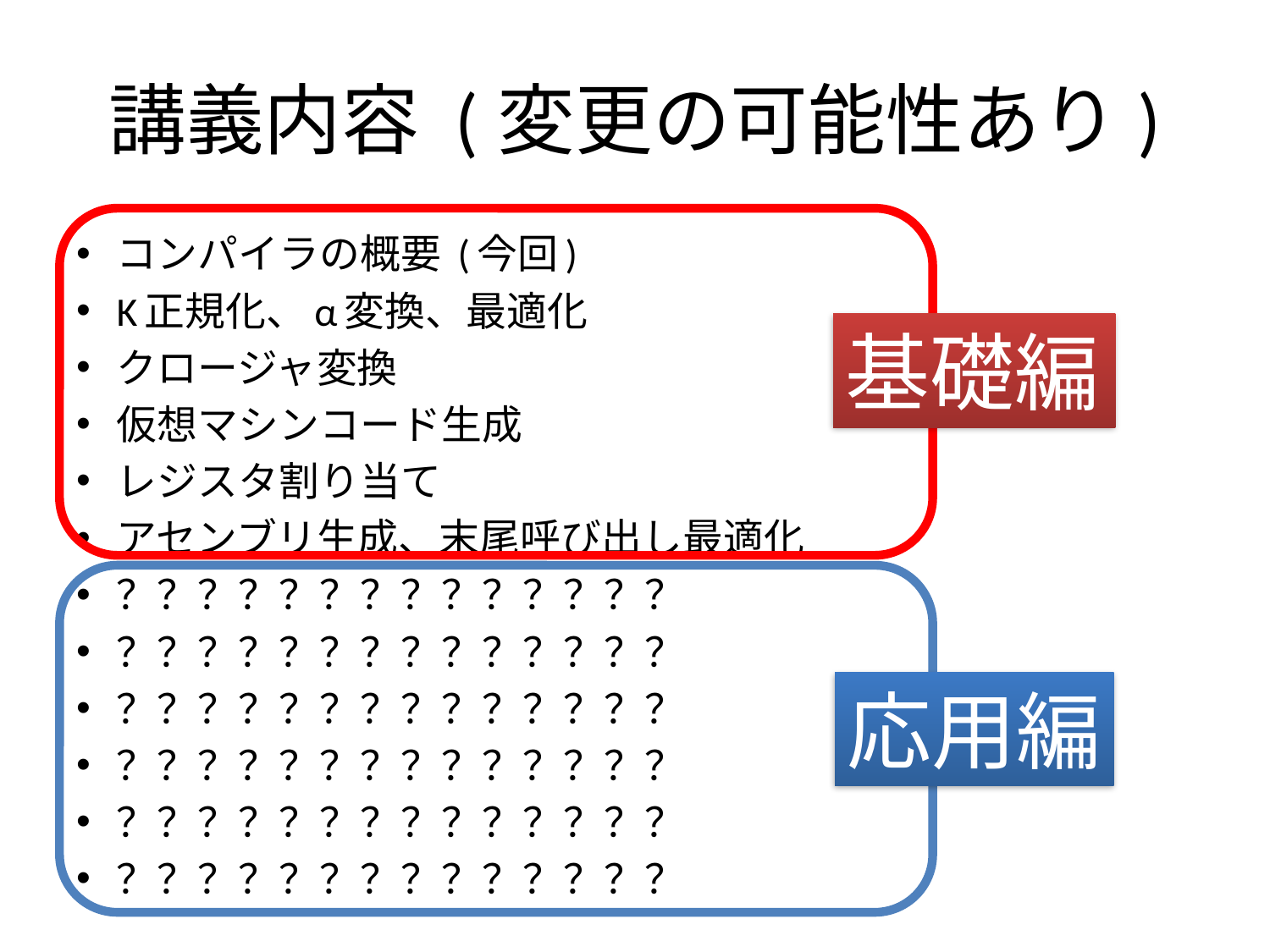

# 講義内容 (変更の可能性あり)

コンパイラの概要 (今回)
K正規化、α変換、最適化
クロージャ変換
仮想マシンコード生成
レジスタ割り当て
アセンブリ生成、末尾呼び出し最適化
？？？？？？？？？？？？？？
？？？？？？？？？？？？？？
？？？？？？？？？？？？？？
？？？？？？？？？？？？？？
？？？？？？？？？？？？？？
？？？？？？？？？？？？？？
基礎編

応用編